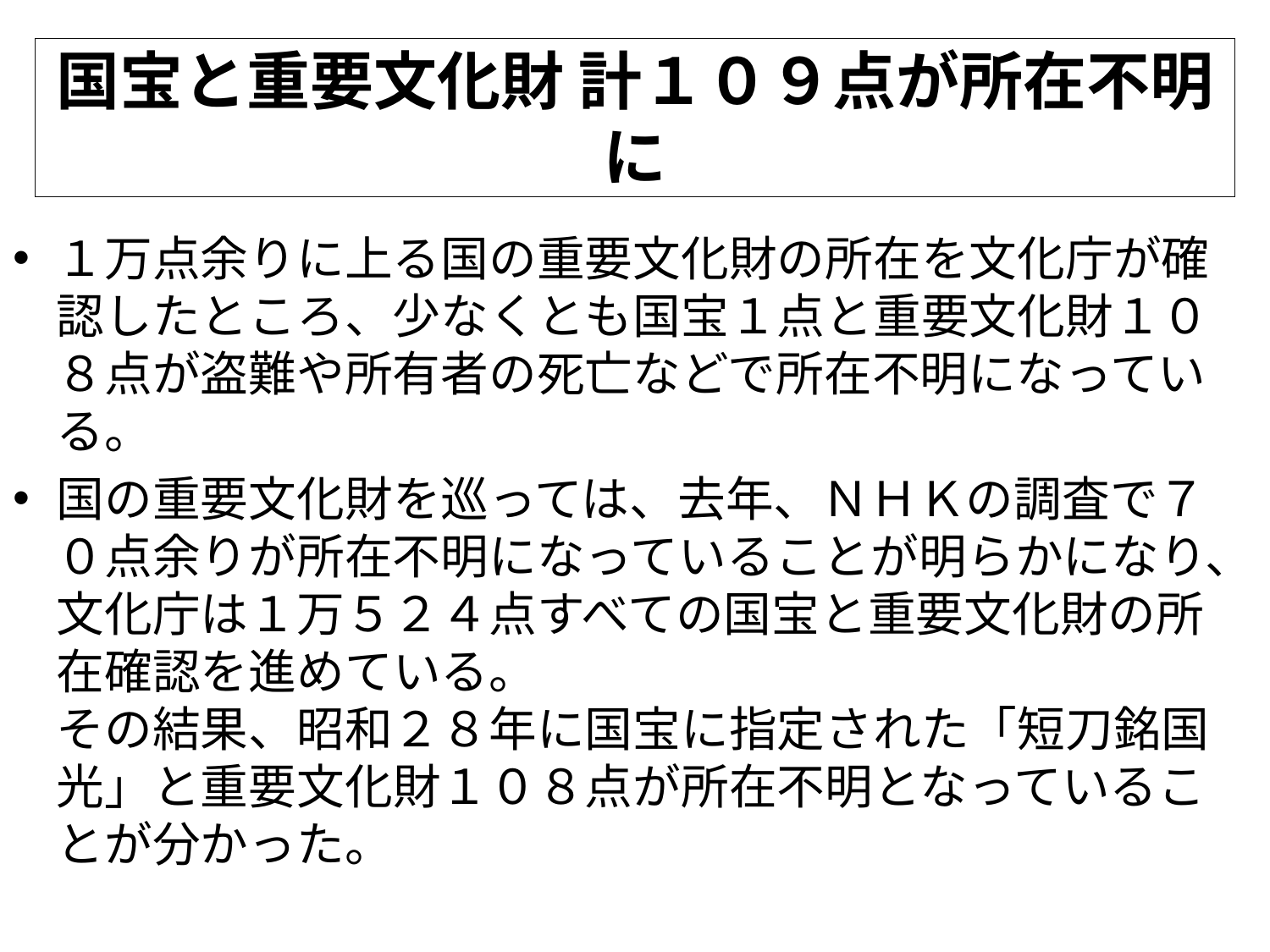

# 国宝と重要文化財 計１０９点が所在不明に
１万点余りに上る国の重要文化財の所在を文化庁が確認したところ、少なくとも国宝１点と重要文化財１０８点が盗難や所有者の死亡などで所在不明になっている。
国の重要文化財を巡っては、去年、ＮＨＫの調査で７０点余りが所在不明になっていることが明らかになり、文化庁は１万５２４点すべての国宝と重要文化財の所在確認を進めている。
その結果、昭和２８年に国宝に指定された「短刀銘国光」と重要文化財１０８点が所在不明となっていることが分かった。